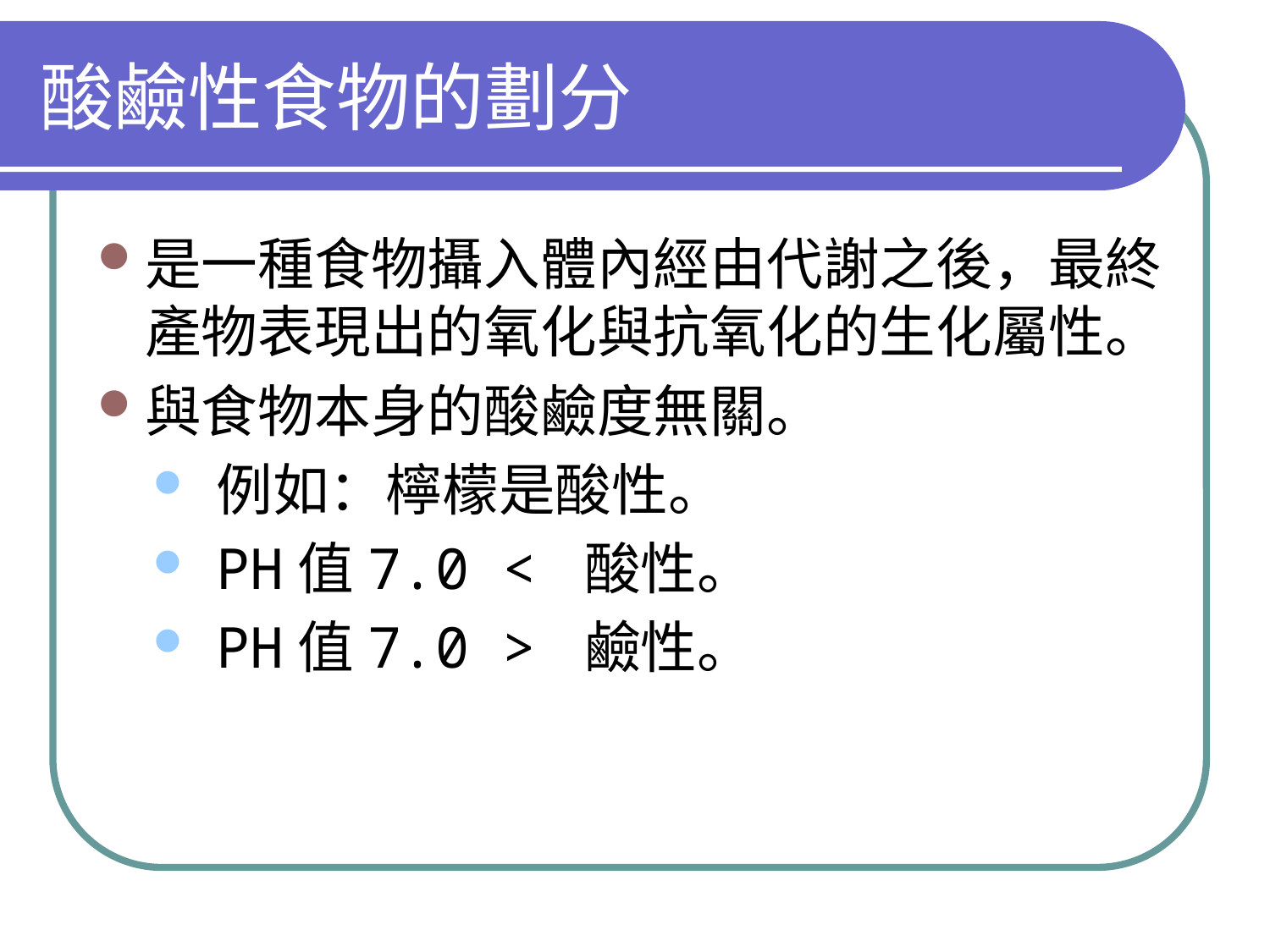

# 酸鹼性食物的劃分
是一種食物攝入體內經由代謝之後，最終產物表現出的氧化與抗氧化的生化屬性。
與食物本身的酸鹼度無關。
例如：檸檬是酸性。
PH值7.0 < 酸性。
PH值7.0 > 鹼性。